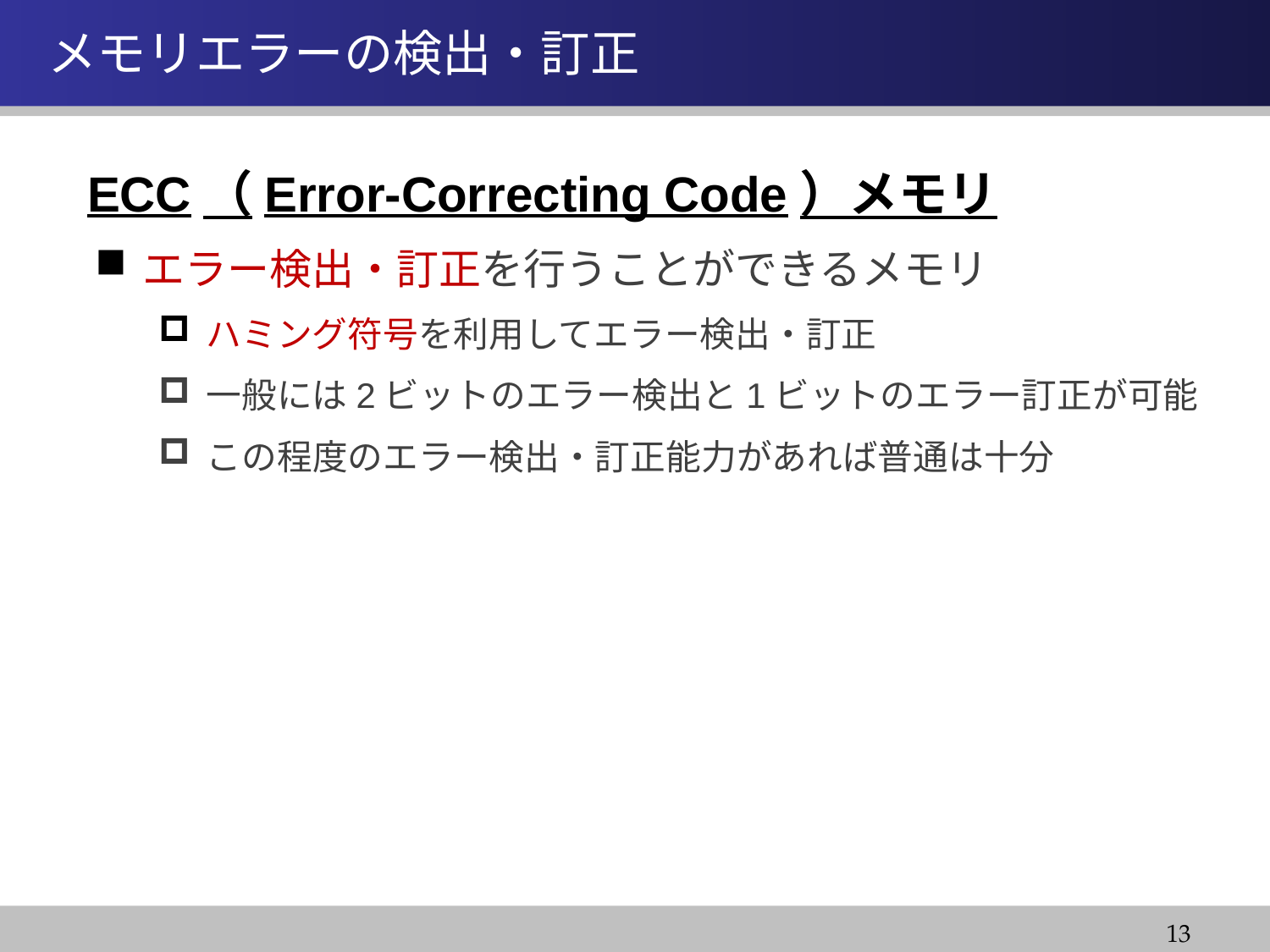

情報システム基盤学基礎１
# メモリエラーの検出・訂正
ECC（Error-Correcting Code）メモリ
エラー検出・訂正を行うことができるメモリ
ハミング符号を利用してエラー検出・訂正
一般には2ビットのエラー検出と1ビットのエラー訂正が可能
この程度のエラー検出・訂正能力があれば普通は十分
13